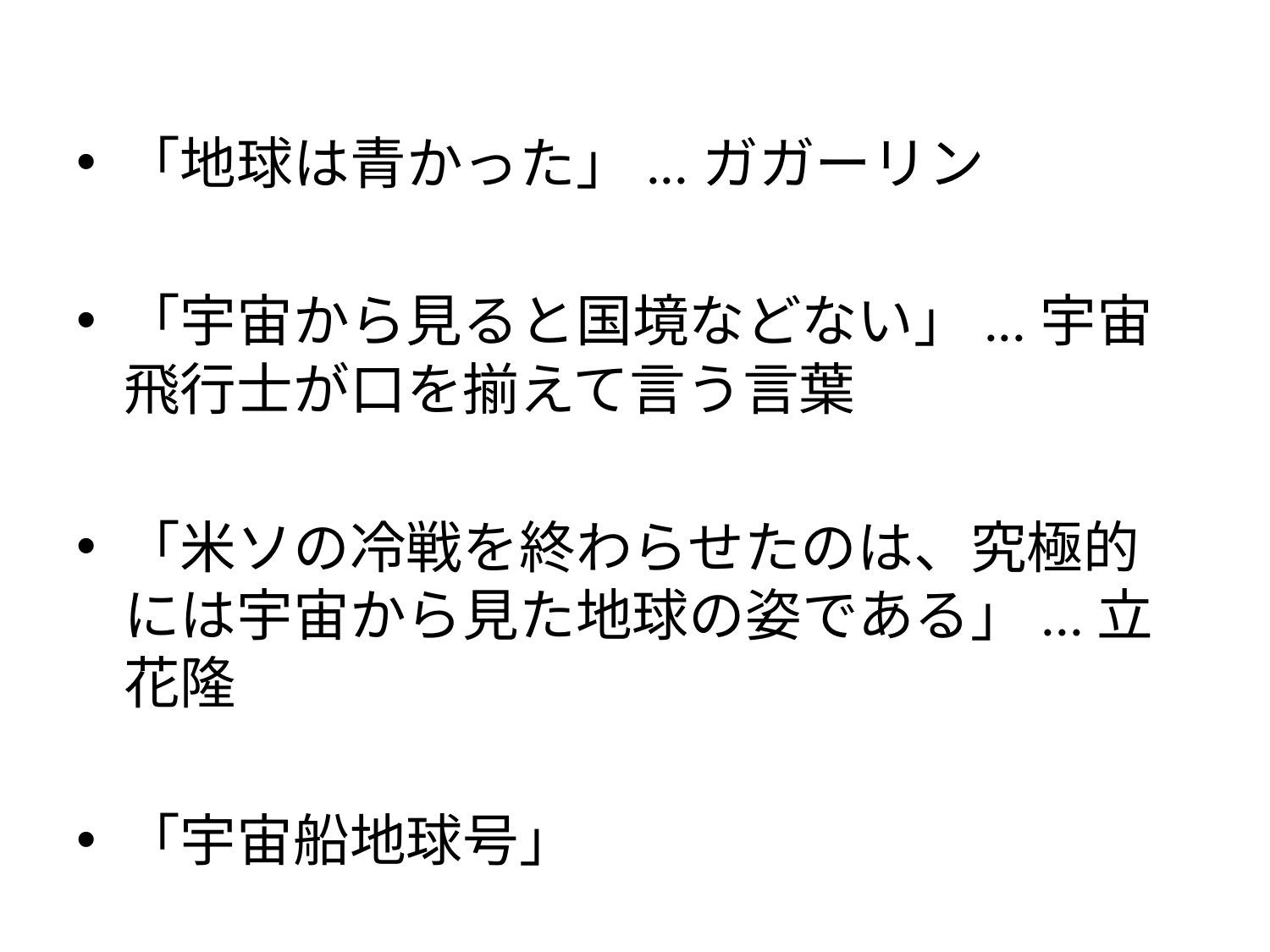

「地球は青かった」...ガガーリン

「宇宙から見ると国境などない」...宇宙飛行士が口を揃えて言う言葉

「米ソの冷戦を終わらせたのは、究極的には宇宙から見た地球の姿である」...立花隆

「宇宙船地球号」